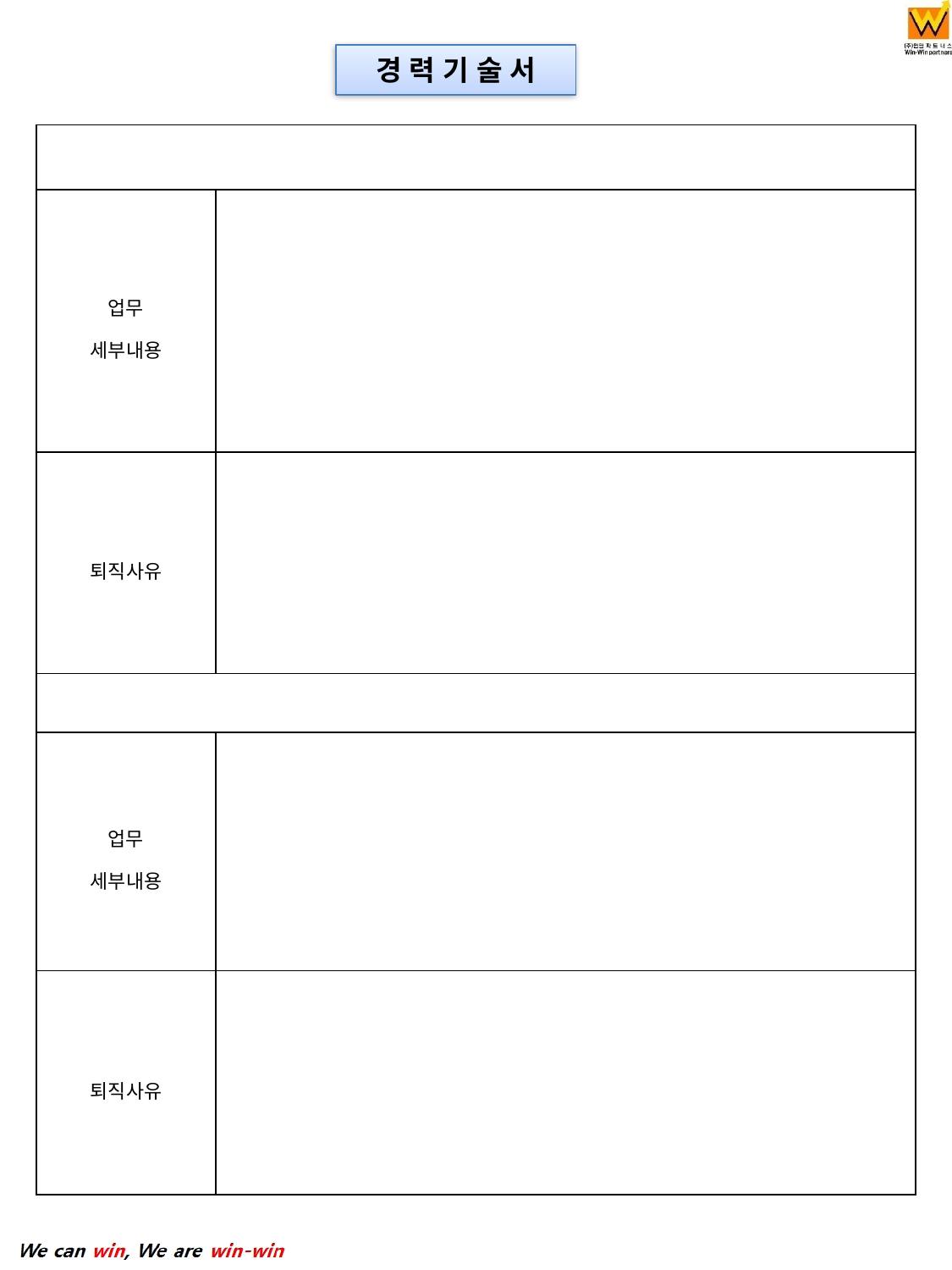

경 력 기 술 서
|  |  |
| --- | --- |
| 업무 세부내용 |  |
| 퇴직사유 |  |
|  |  |
| 업무 세부내용 |  |
| 퇴직사유 |  |